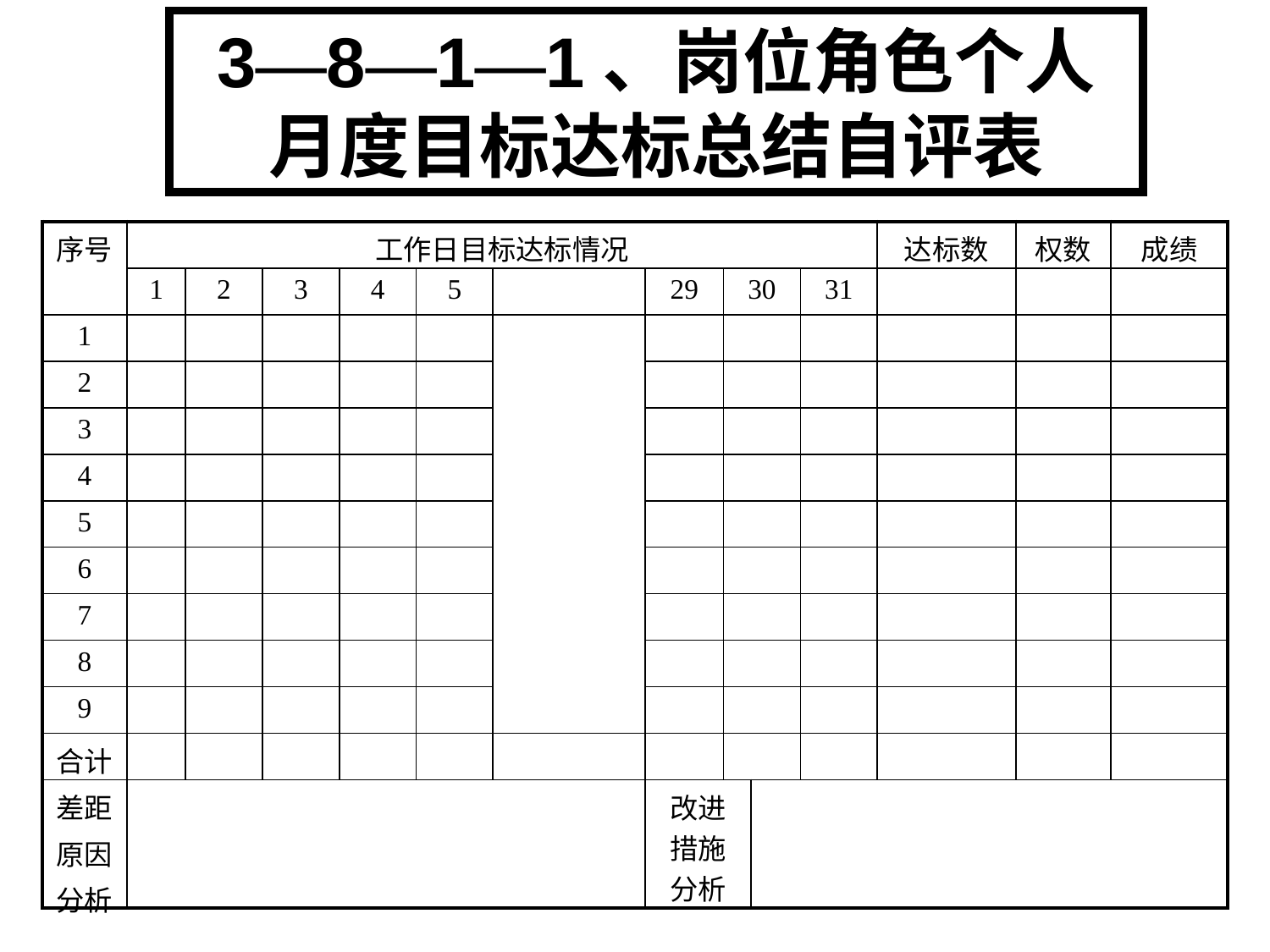

3—8—1—1、岗位角色个人月度目标达标总结自评表
| 序号 | 工作日目标达标情况 |  |  |  |  |  |  |  |  |  | 达标数 | 权数 | 成绩 |
| --- | --- | --- | --- | --- | --- | --- | --- | --- | --- | --- | --- | --- | --- |
|  | 1 | 2 | 3 | 4 | 5 |  | 29 | 30 |  | 31 |  |  |  |
| 1 |  |  |  |  |  |  |  |  |  |  |  |  |  |
| 2 |  |  |  |  |  |  |  |  |  |  |  |  |  |
| 3 |  |  |  |  |  |  |  |  |  |  |  |  |  |
| 4 |  |  |  |  |  |  |  |  |  |  |  |  |  |
| 5 |  |  |  |  |  |  |  |  |  |  |  |  |  |
| 6 |  |  |  |  |  |  |  |  |  |  |  |  |  |
| 7 |  |  |  |  |  |  |  |  |  |  |  |  |  |
| 8 |  |  |  |  |  |  |  |  |  |  |  |  |  |
| 9 |  |  |  |  |  |  |  |  |  |  |  |  |  |
| 合计 |  |  |  |  |  |  |  |  |  |  |  |  |  |
| 差距 原因 分析 |  |  |  |  |  |  | 改进措施分析 |  |  |  |  |  |  |